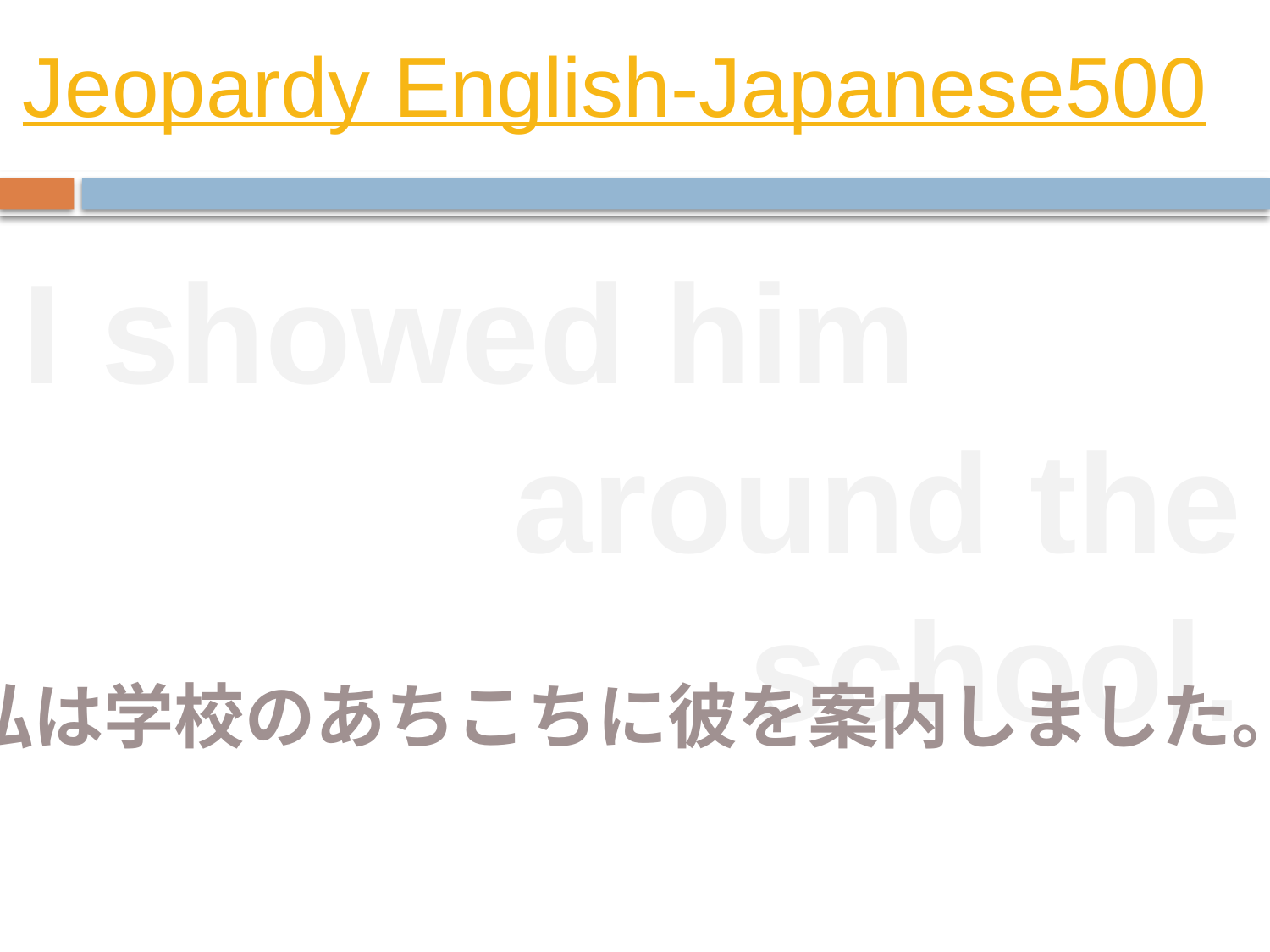

# Jeopardy English-Japanese500
I showed him
 around the school.
私は学校のあちこちに彼を案内しました。